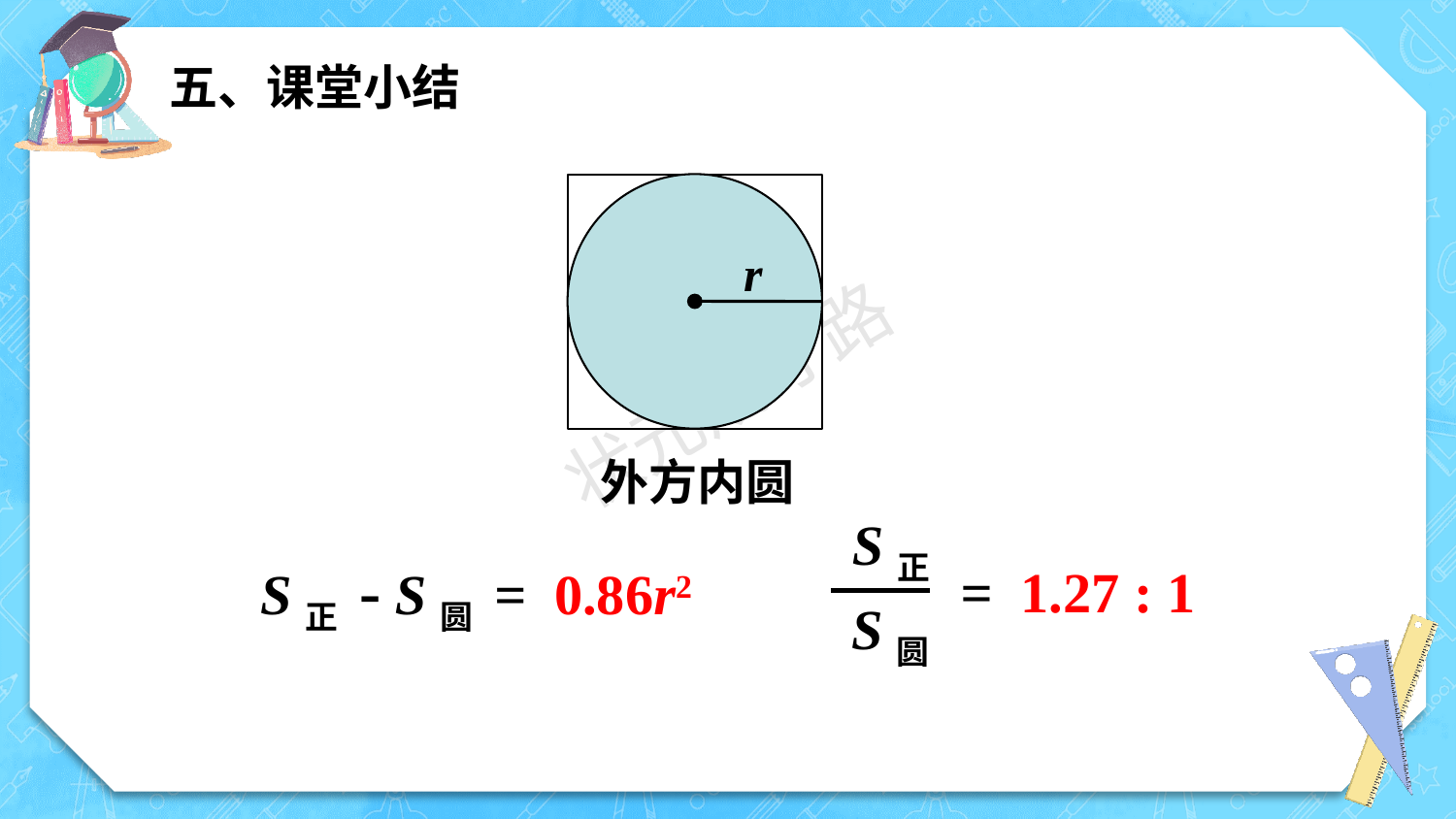

五、课堂小结

r

外方内圆
S正
S圆
S正 - S圆 =  0.86r2
 =  1.27 : 1